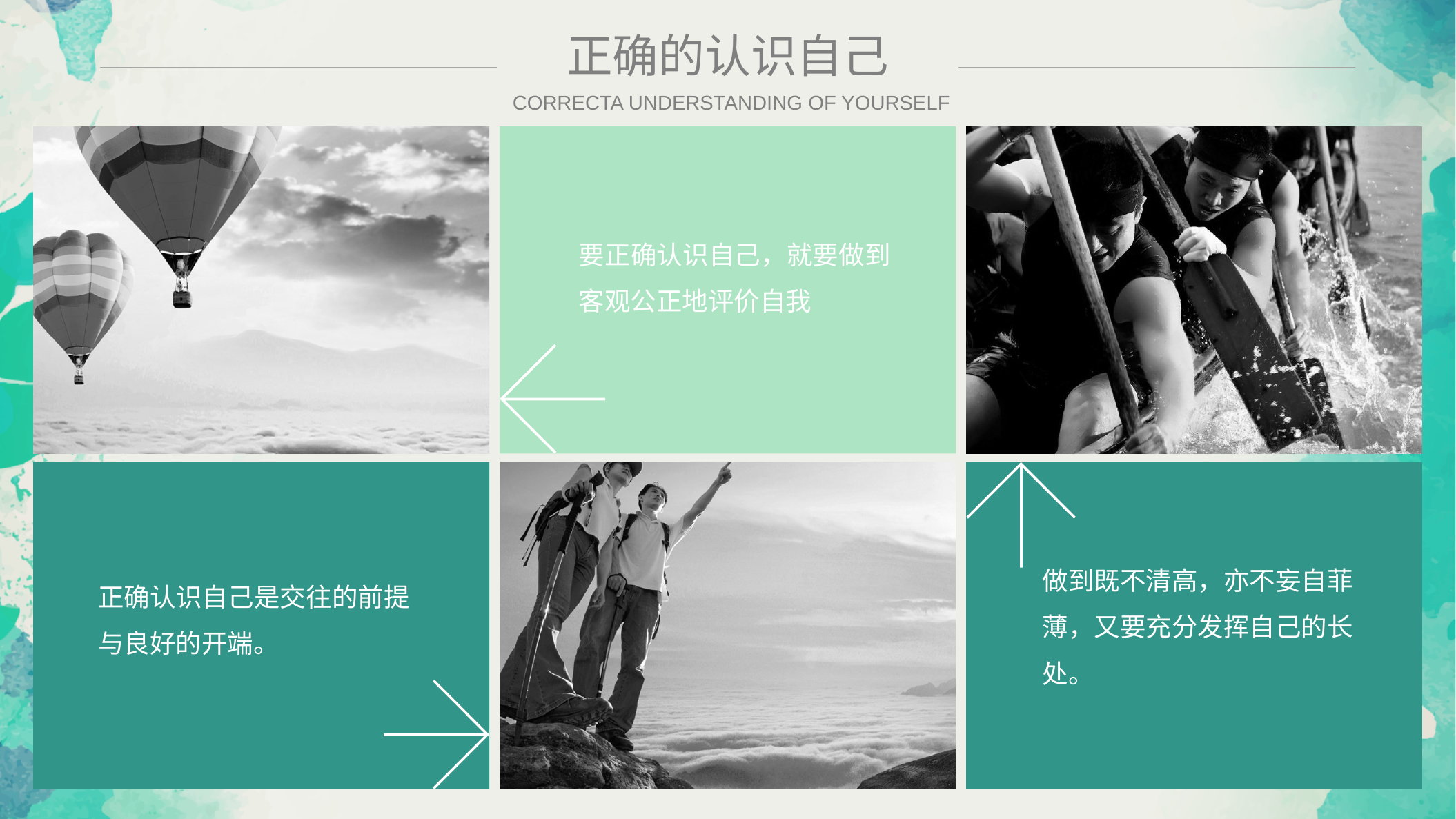

正确的认识自己
CORRECTA UNDERSTANDING OF YOURSELF

要正确认识自己，就要做到客观公正地评价自我

做到既不清高，亦不妄自菲薄，又要充分发挥自己的长处。
正确认识自己是交往的前提与良好的开端。